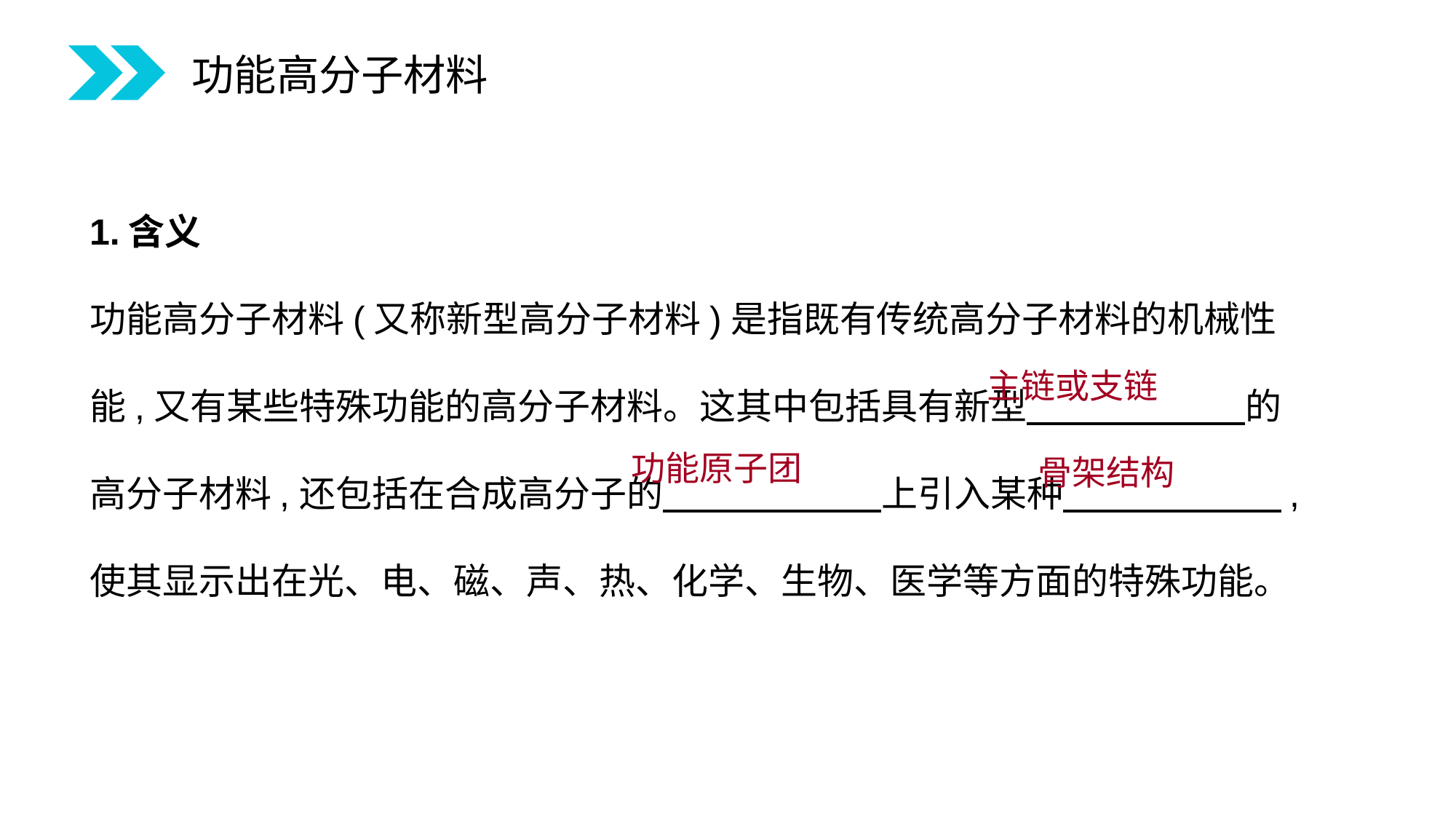

功能高分子材料
1.含义
功能高分子材料(又称新型高分子材料)是指既有传统高分子材料的机械性能,又有某些特殊功能的高分子材料。这其中包括具有新型　　　　　　的高分子材料,还包括在合成高分子的　　　　　　上引入某种　　　　　　,使其显示出在光、电、磁、声、热、化学、生物、医学等方面的特殊功能。
主链或支链
功能原子团
骨架结构